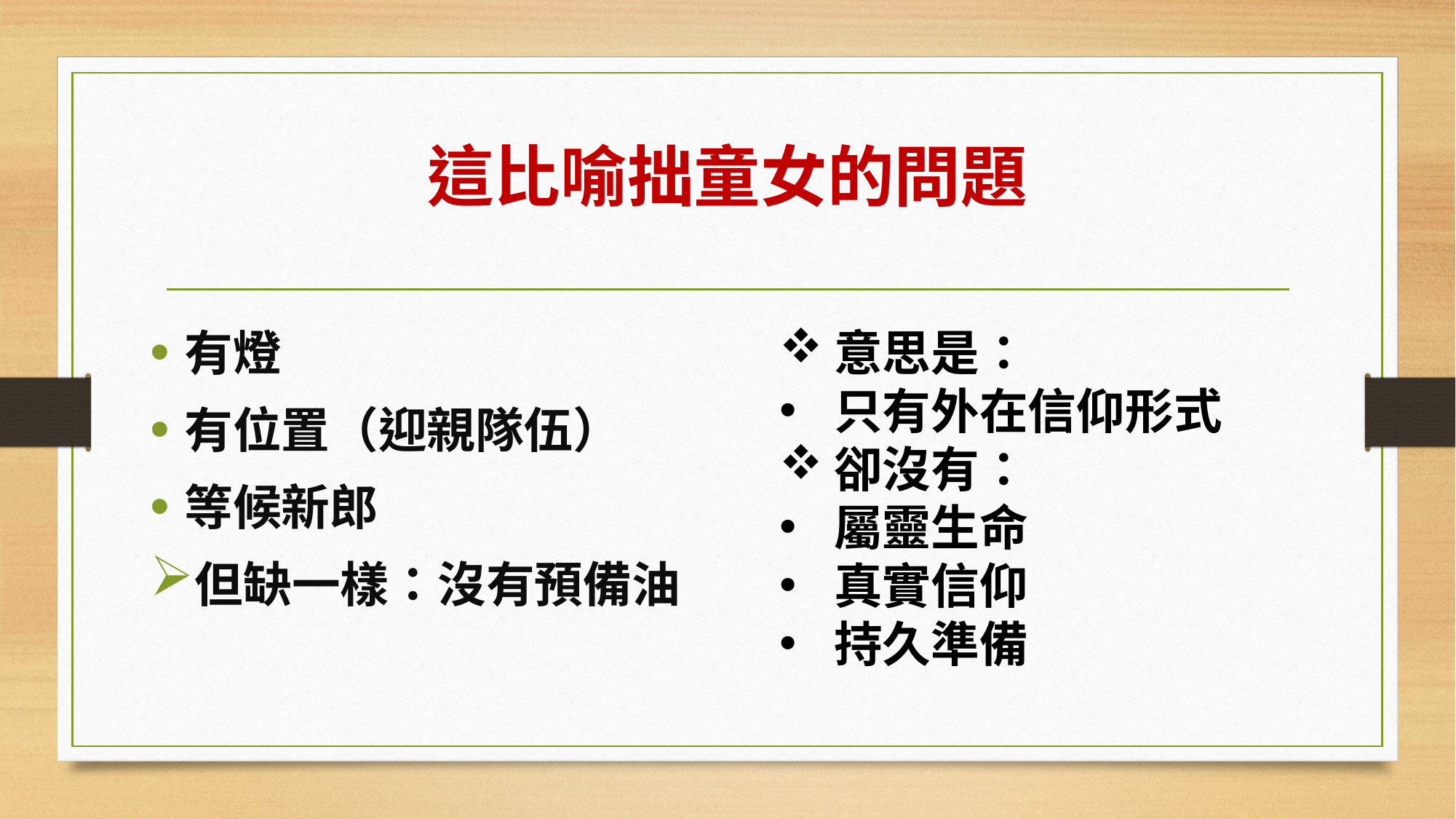

# 這比喻拙童女的問題
有燈
有位置（迎親隊伍）
等候新郎
但缺一樣：沒有預備油
意思是：
只有外在信仰形式
卻沒有：
屬靈生命
真實信仰
持久準備